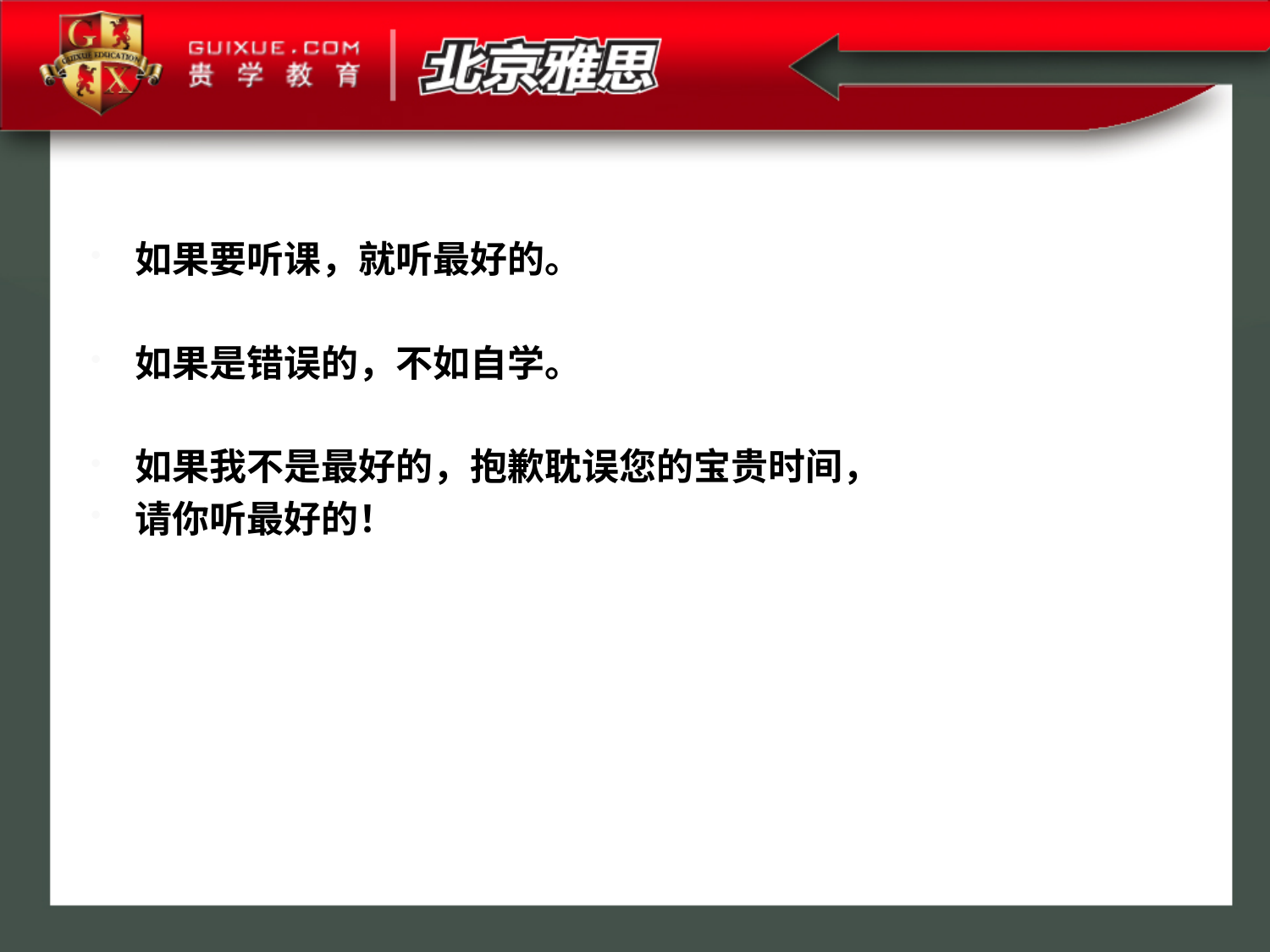

如果要听课，就听最好的。

如果是错误的，不如自学。

如果我不是最好的，抱歉耽误您的宝贵时间，
请你听最好的！